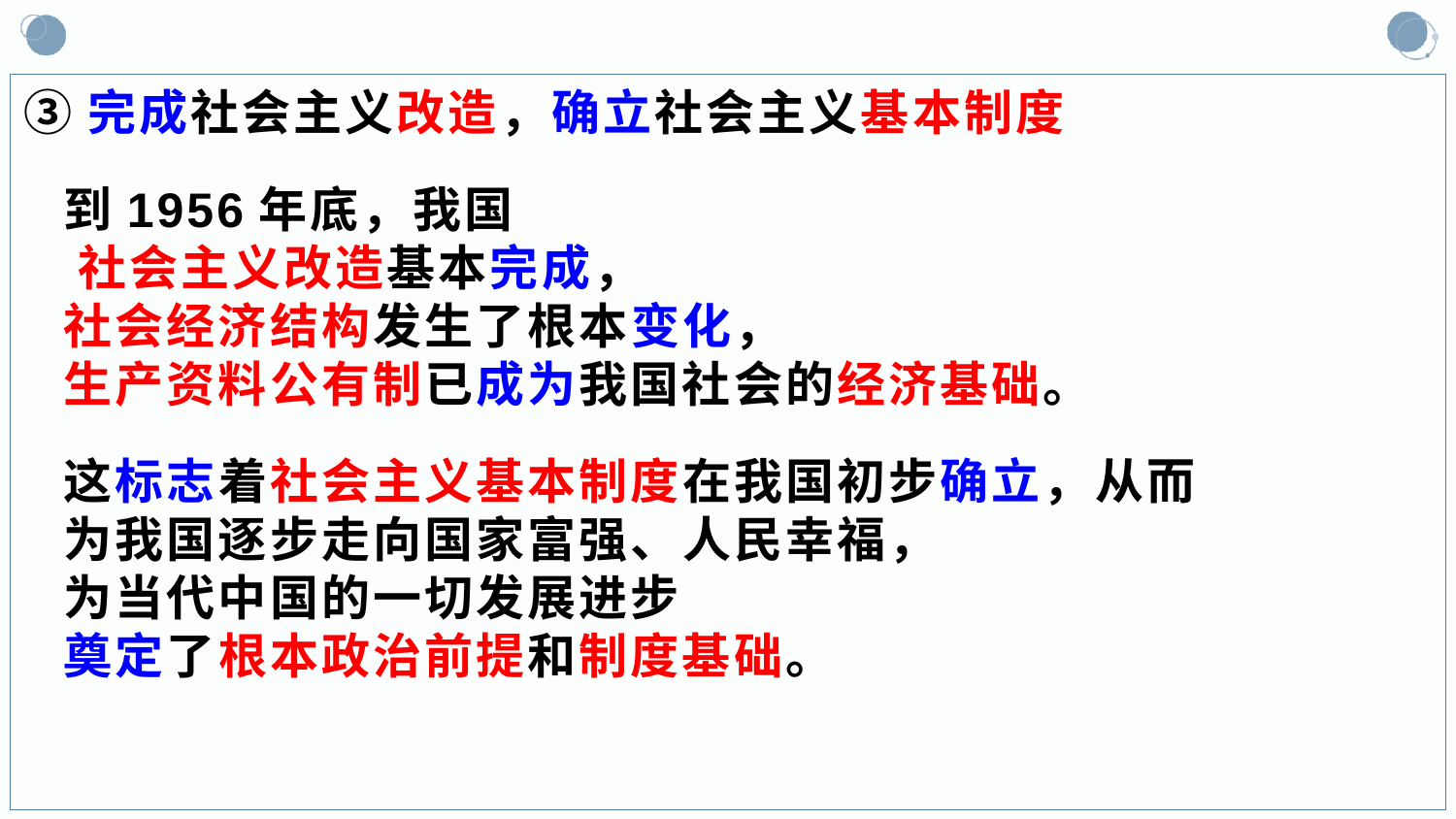

③完成社会主义改造，确立社会主义基本制度

  到1956年底，我国
   社会主义改造基本完成，
  社会经济结构发生了根本变化，
  生产资料公有制已成为我国社会的经济基础。

  这标志着社会主义基本制度在我国初步确立，从而
  为我国逐步走向国家富强、人民幸福，
  为当代中国的一切发展进步
  奠定了根本政治前提和制度基础。